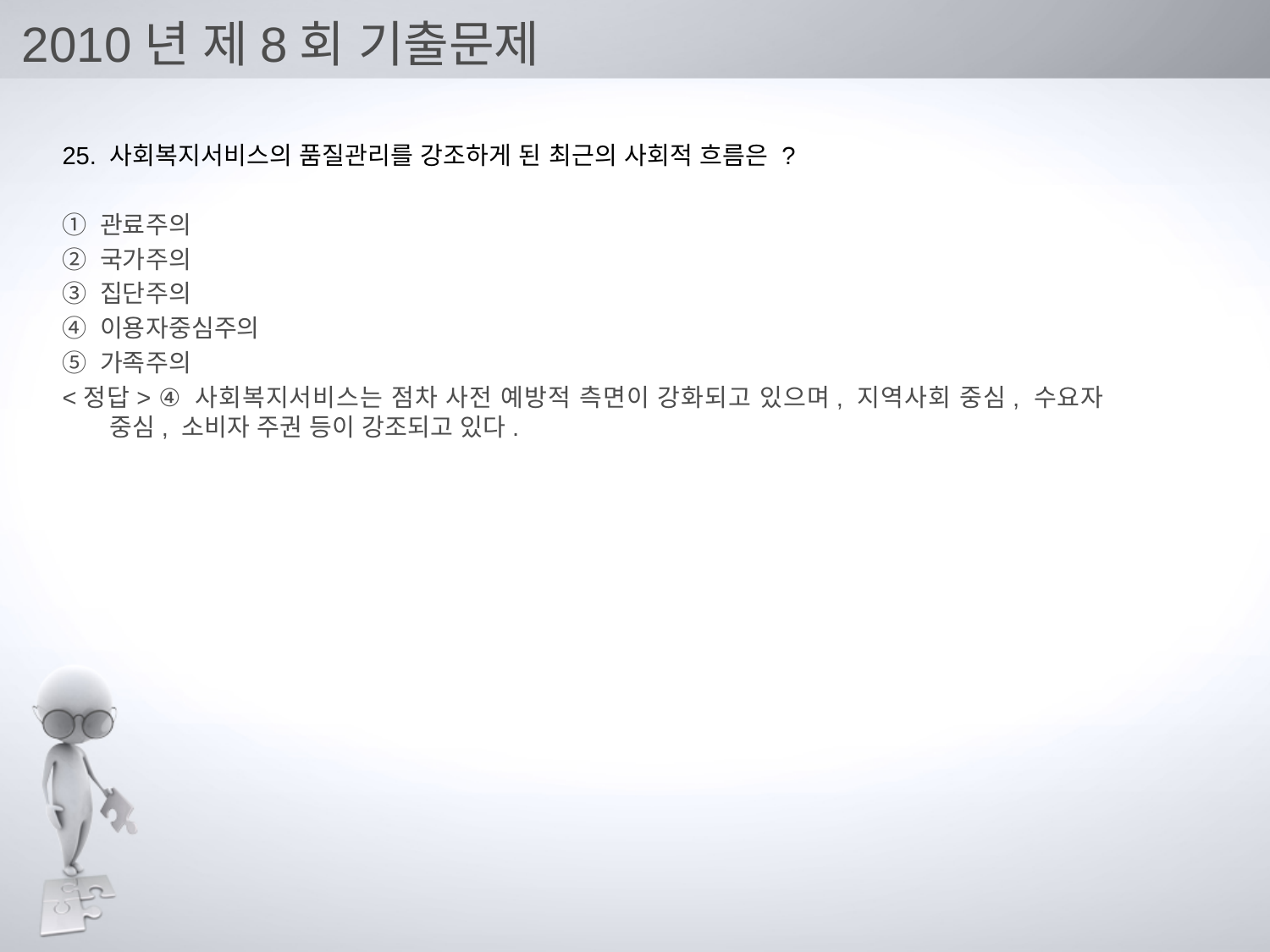

# 2010년 제8회 기출문제

25. 사회복지서비스의 품질관리를 강조하게 된 최근의 사회적 흐름은 ?

① 관료주의
② 국가주의
③ 집단주의
④ 이용자중심주의
⑤ 가족주의
<정답> ④ 사회복지서비스는 점차 사전 예방적 측면이 강화되고 있으며, 지역사회 중심, 수요자 중심, 소비자 주권 등이 강조되고 있다.